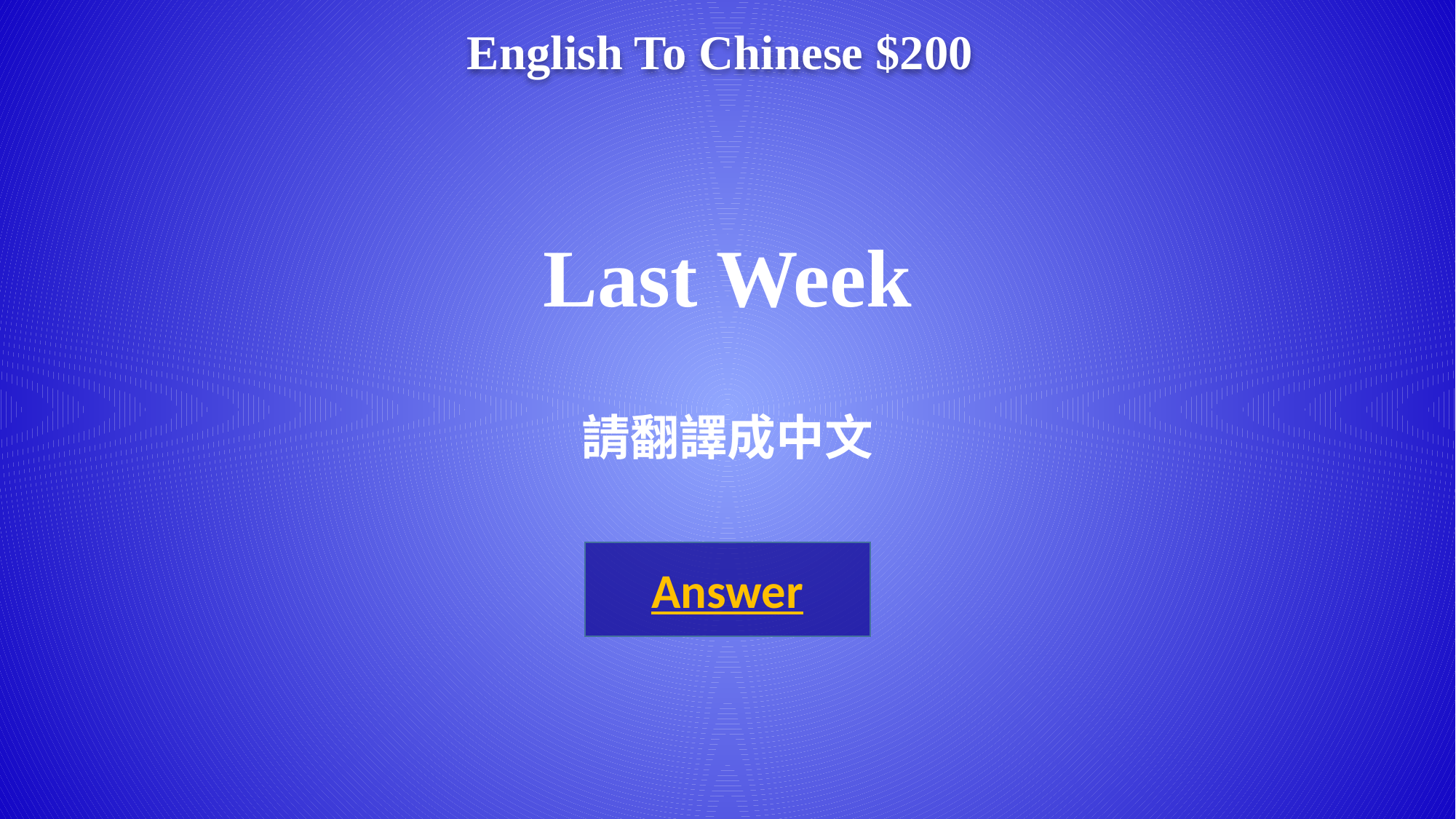

English To Chinese $200
# Last Week 請翻譯成中文